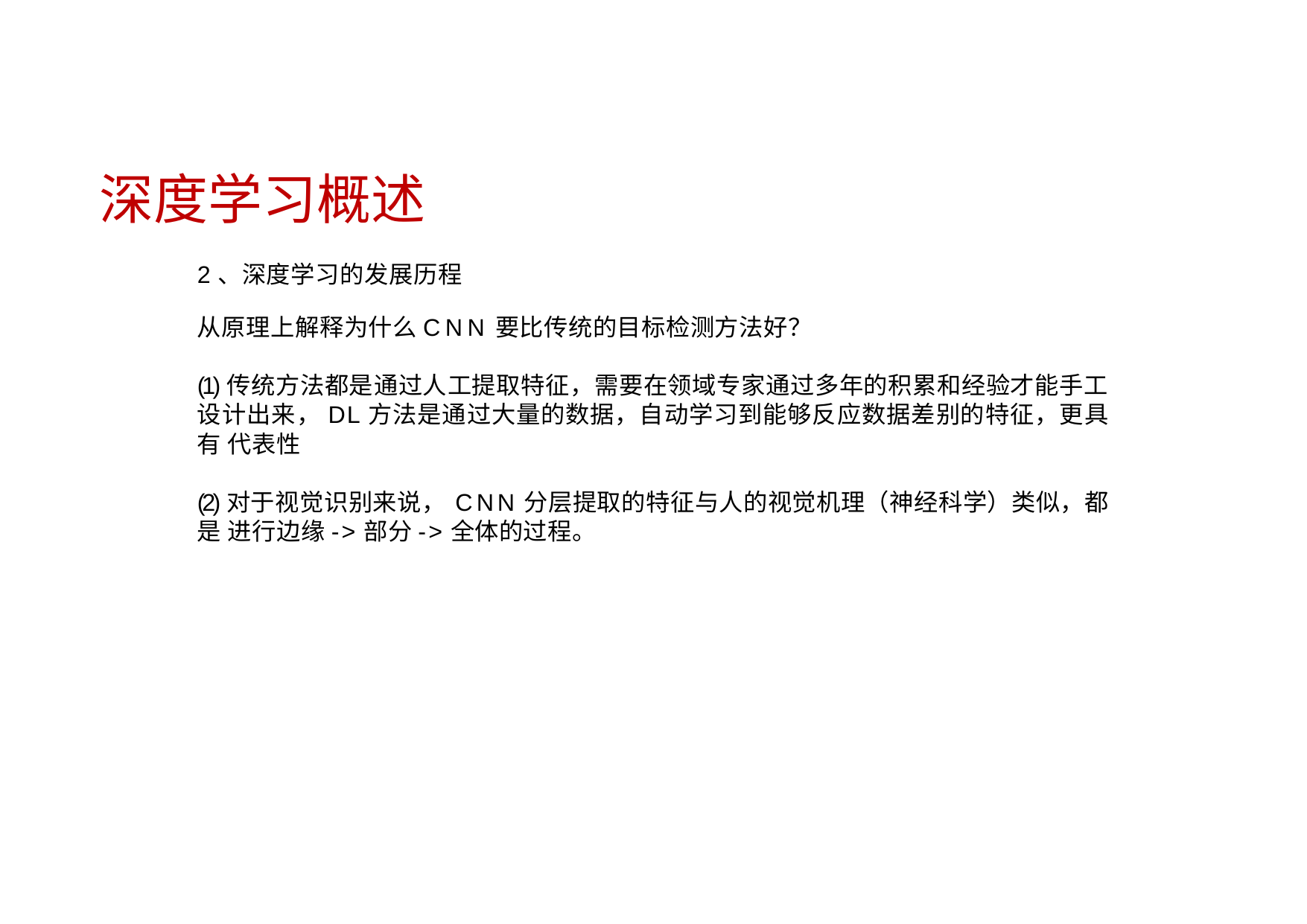

# 深度学习概述
2、深度学习的发展历程
从原理上解释为什么CNN要比传统的目标检测方法好？
(1)传统方法都是通过人工提取特征，需要在领域专家通过多年的积累和经验才能手工 设计出来，DL方法是通过大量的数据，自动学习到能够反应数据差别的特征，更具有 代表性
(2)对于视觉识别来说，CNN分层提取的特征与人的视觉机理（神经科学）类似，都是 进行边缘->部分->全体的过程。